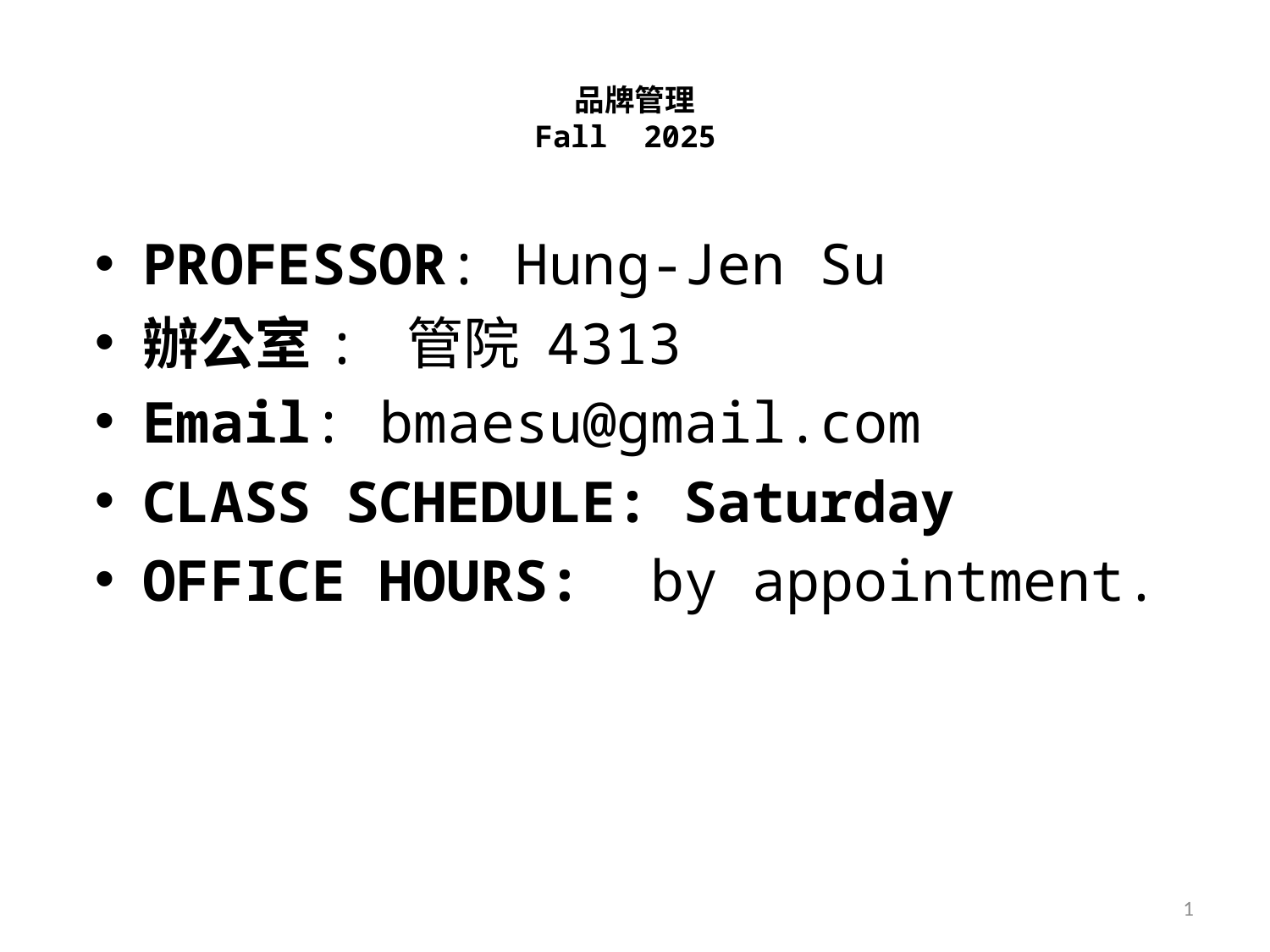

# 品牌管理 Fall  2025
PROFESSOR: Hung-Jen Su
辦公室: 管院 4313
Email: bmaesu@gmail.com
CLASS SCHEDULE: Saturday
OFFICE HOURS:  by appointment.
1